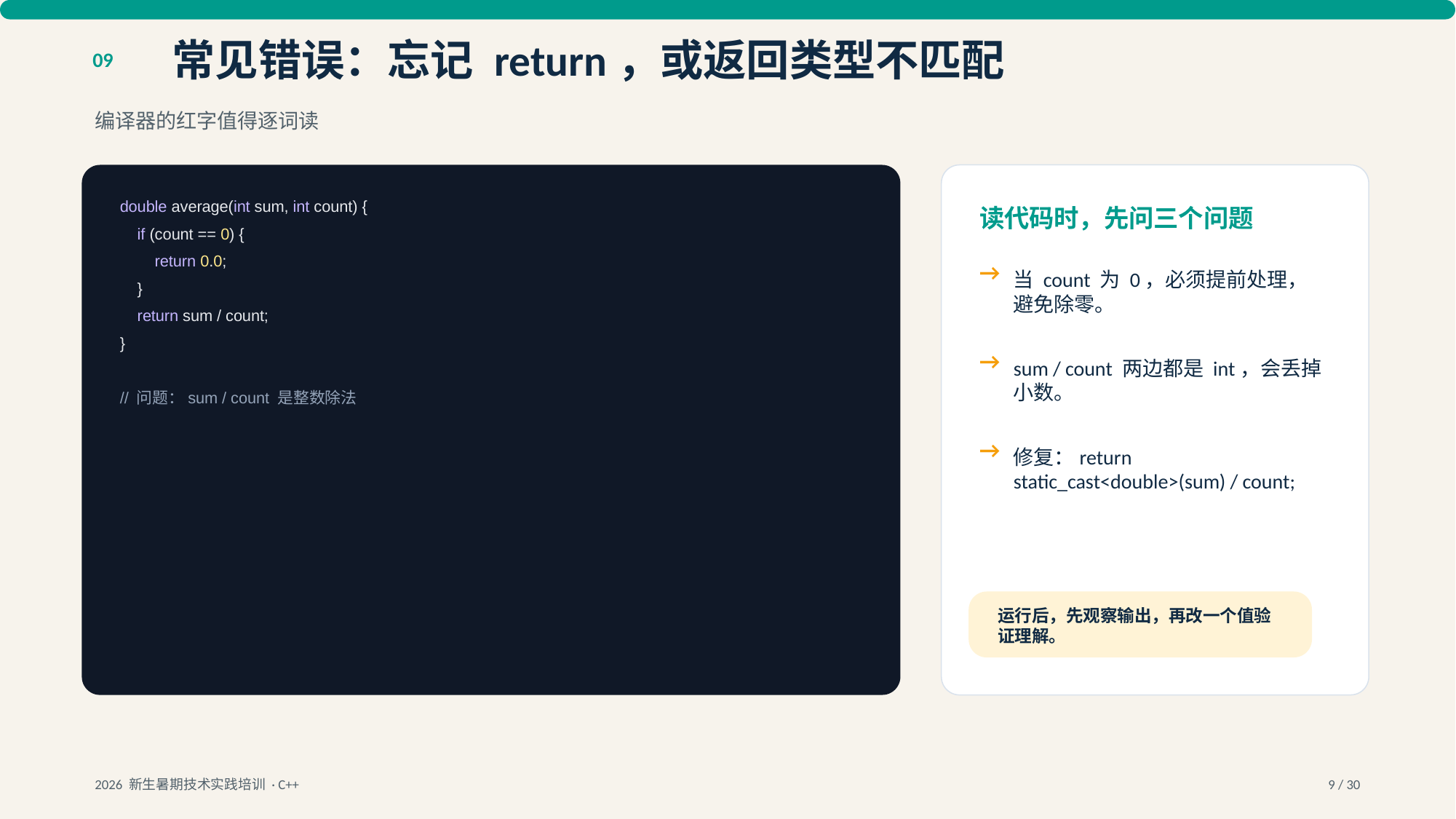

常见错误：忘记 return，或返回类型不匹配
09
编译器的红字值得逐词读

double average(int sum, int count) {
读代码时，先问三个问题
    if (count == 0) {
        return 0.0;
→
当 count 为 0，必须提前处理，避免除零。
    }
    return sum / count;
}
→
sum / count 两边都是 int，会丢掉小数。

// 问题：sum / count 是整数除法
→
修复：return static_cast<double>(sum) / count;

运行后，先观察输出，再改一个值验证理解。
2026 新生暑期技术实践培训 · C++
9 / 30